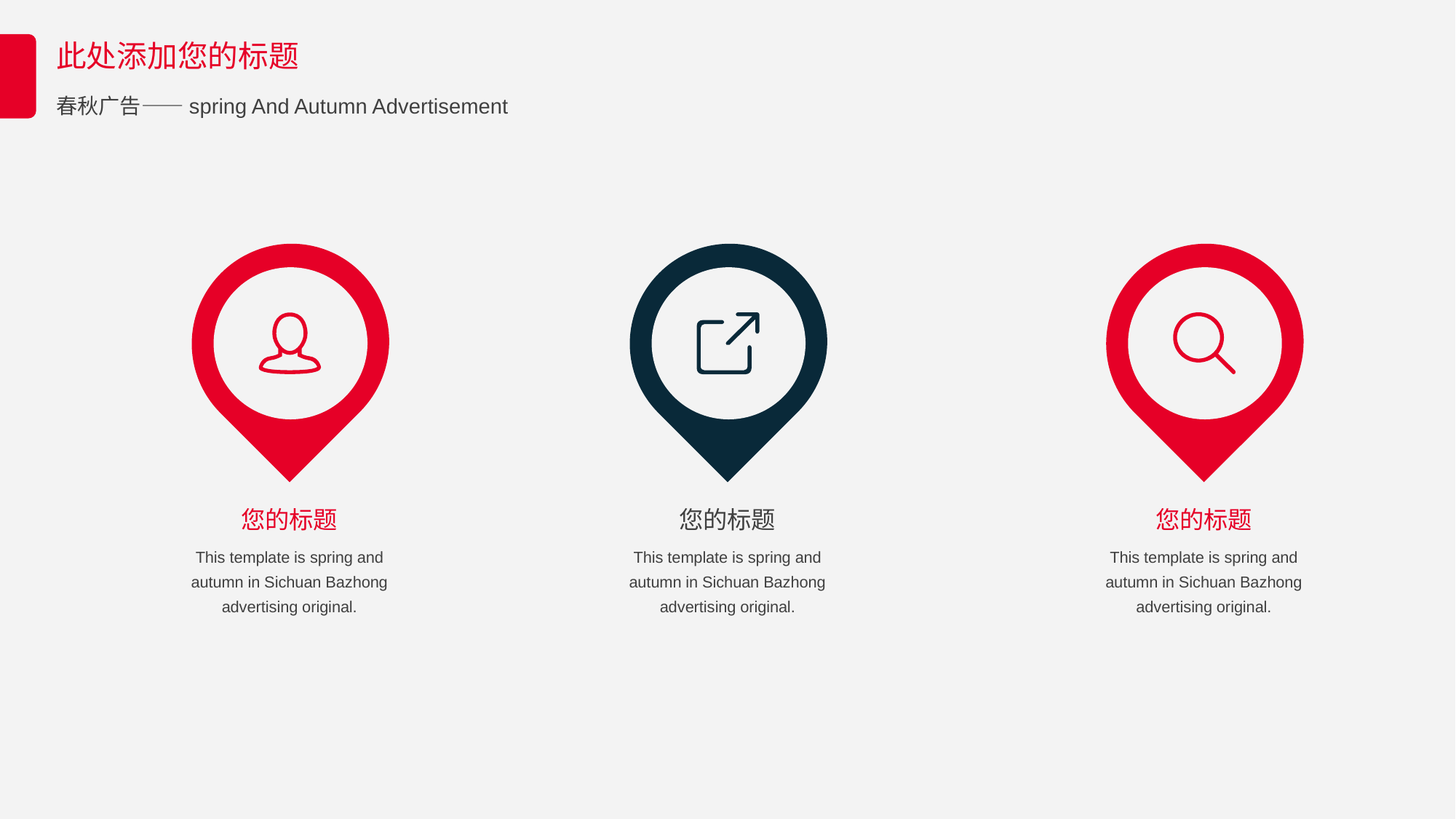

此处添加您的标题

春秋广告——spring And Autumn Advertisement

您的标题
您的标题
您的标题
This template is spring and autumn in Sichuan Bazhong advertising original.
This template is spring and autumn in Sichuan Bazhong advertising original.
This template is spring and autumn in Sichuan Bazhong advertising original.